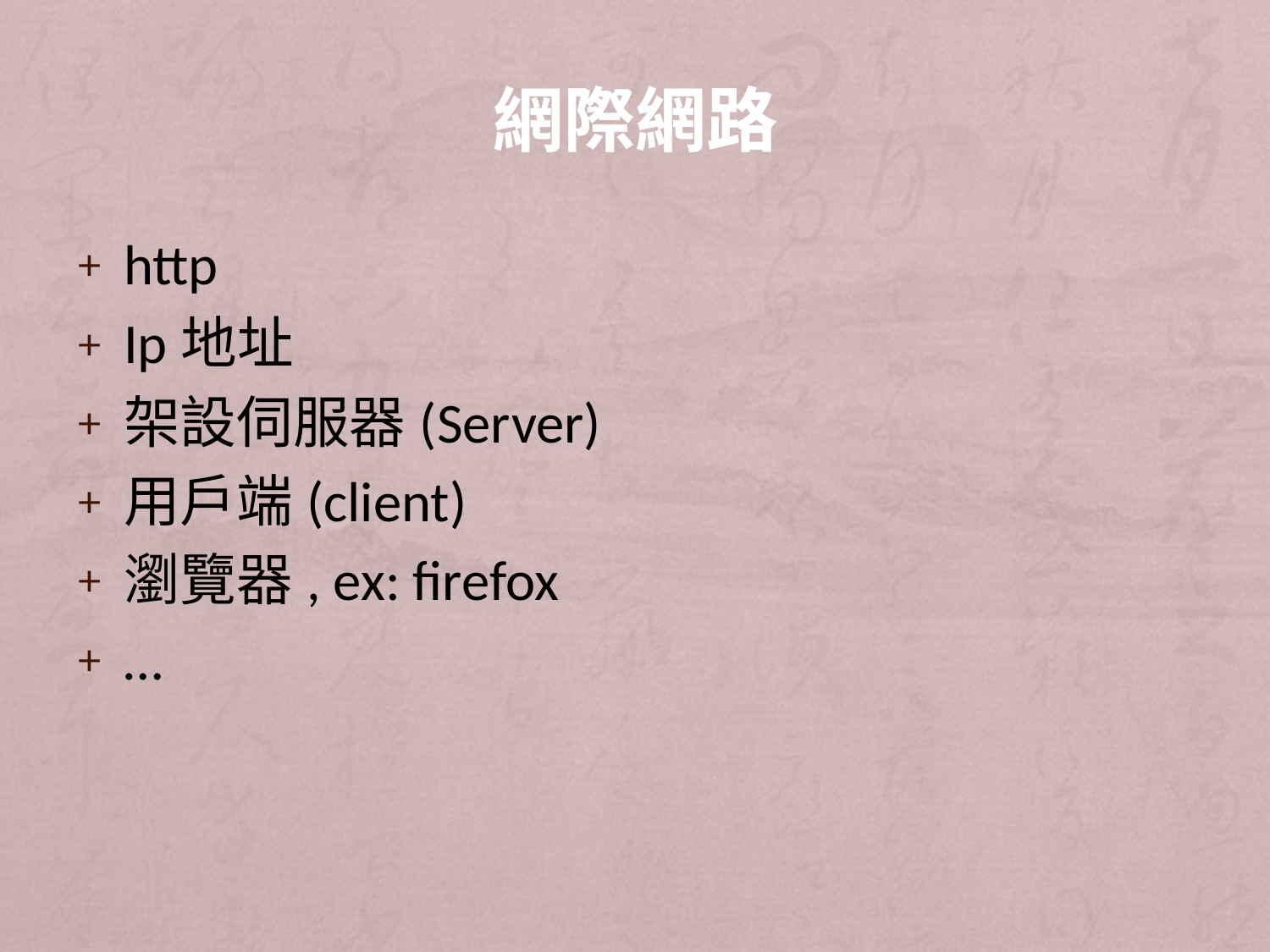

# 網際網路
http
Ip地址
架設伺服器(Server)
用戶端(client)
瀏覽器, ex: firefox
…